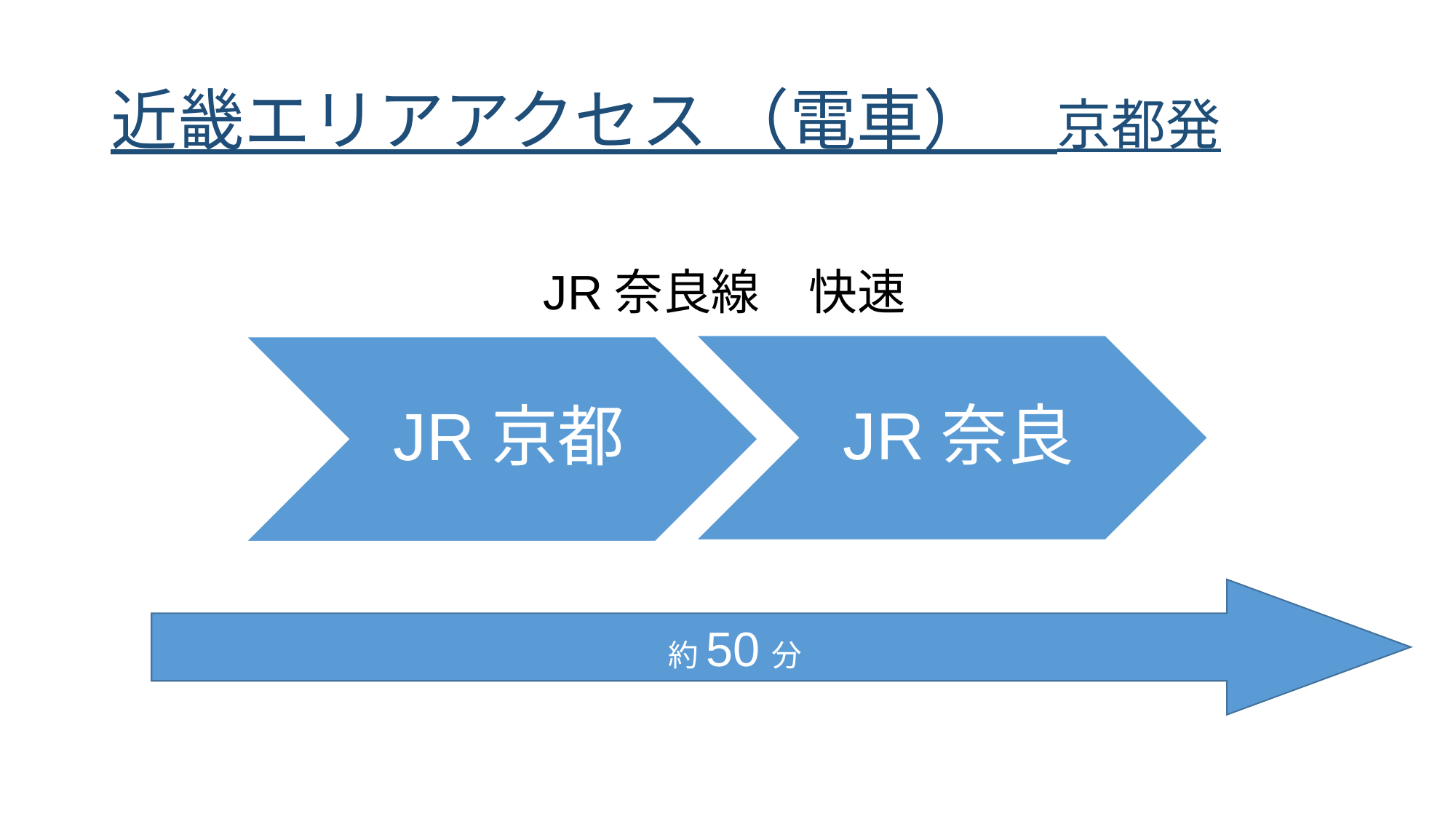

# 近畿エリアアクセス （電車）　京都発
JR奈良線　快速

JR奈良

JR京都
約50分